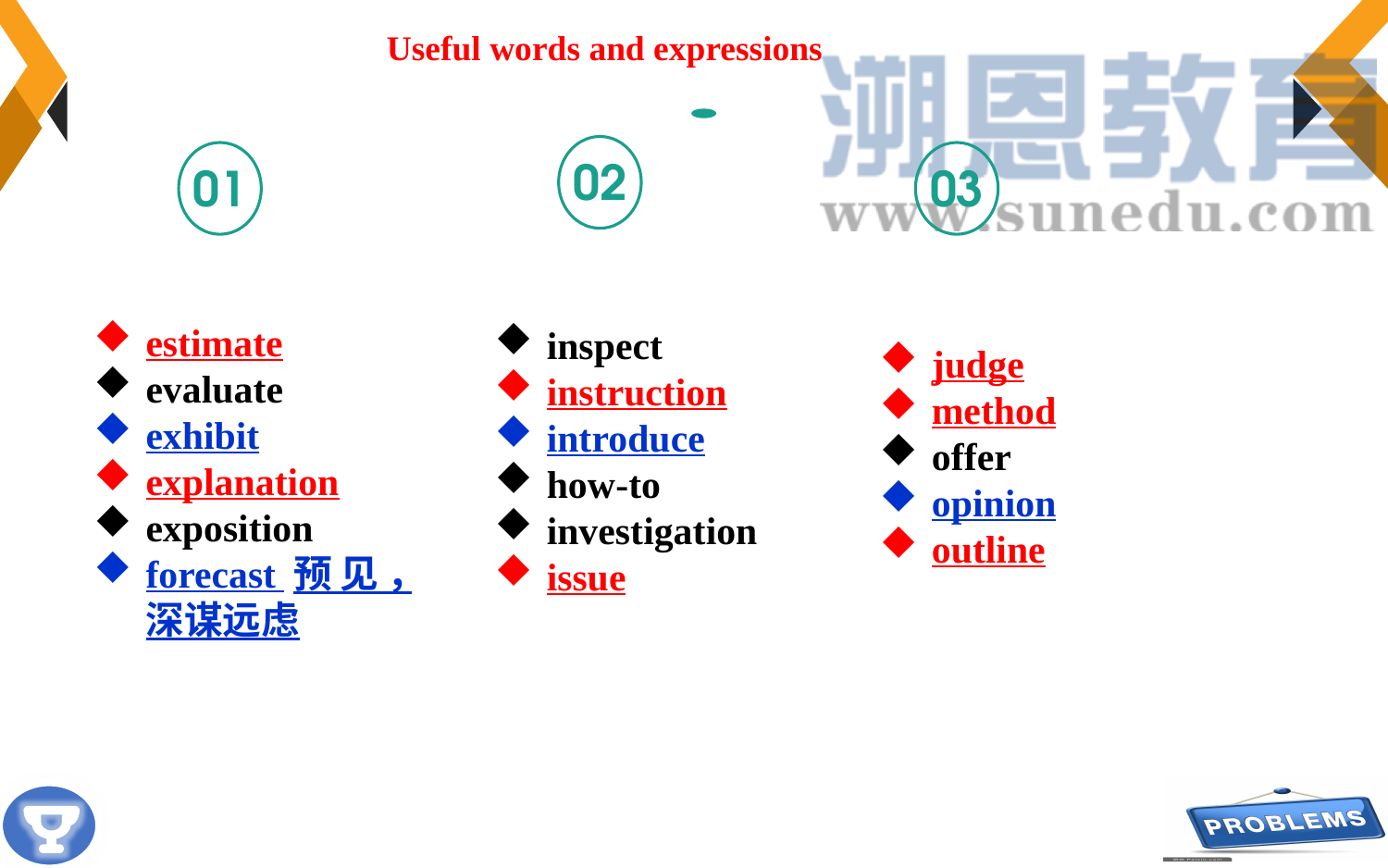

Useful words and expressions

02

01

03
estimate
evaluate
exhibit
explanation
exposition
forecast预见，深谋远虑

inspect
instruction
introduce
how-to
investigation
issue
judge
method
offer
opinion
outline